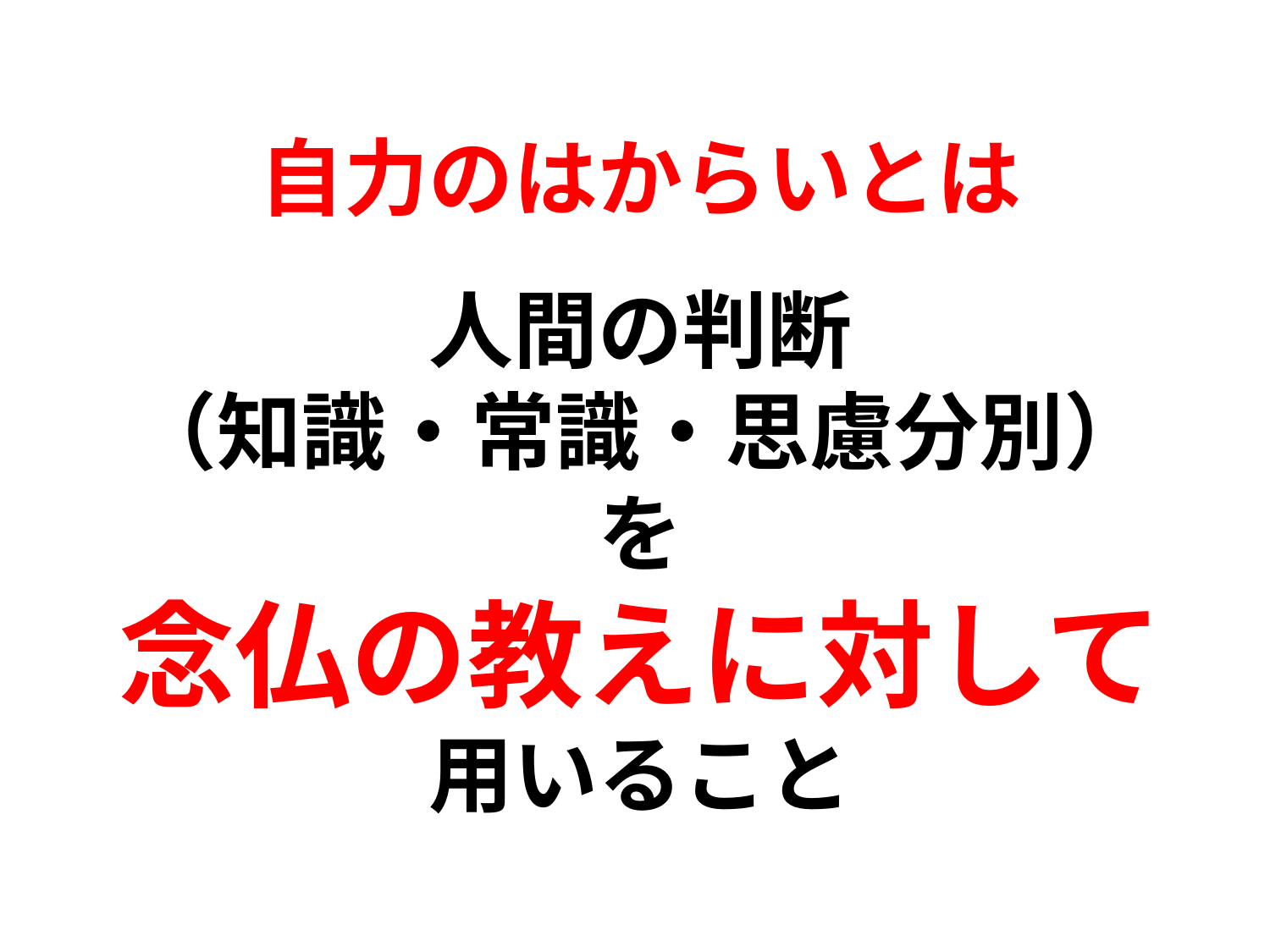

自力のはからいとは
人間の判断
（知識・常識・思慮分別）
を
念仏の教えに対して
用いること